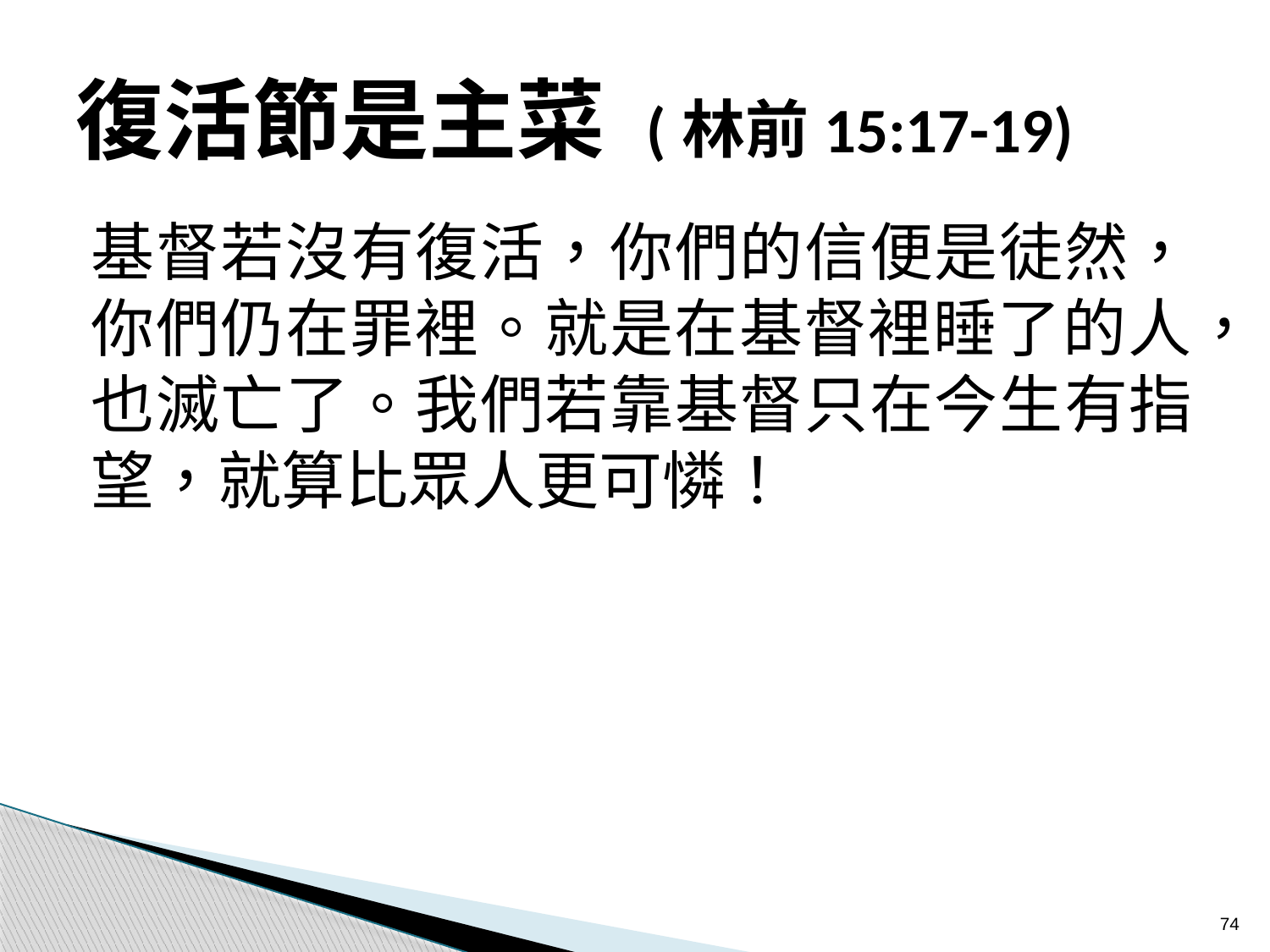

# 復活節是主菜 (林前15:17-19)
基督若沒有復活，你們的信便是徒然，你們仍在罪裡。就是在基督裡睡了的人，也滅亡了。我們若靠基督只在今生有指望，就算比眾人更可憐！

74